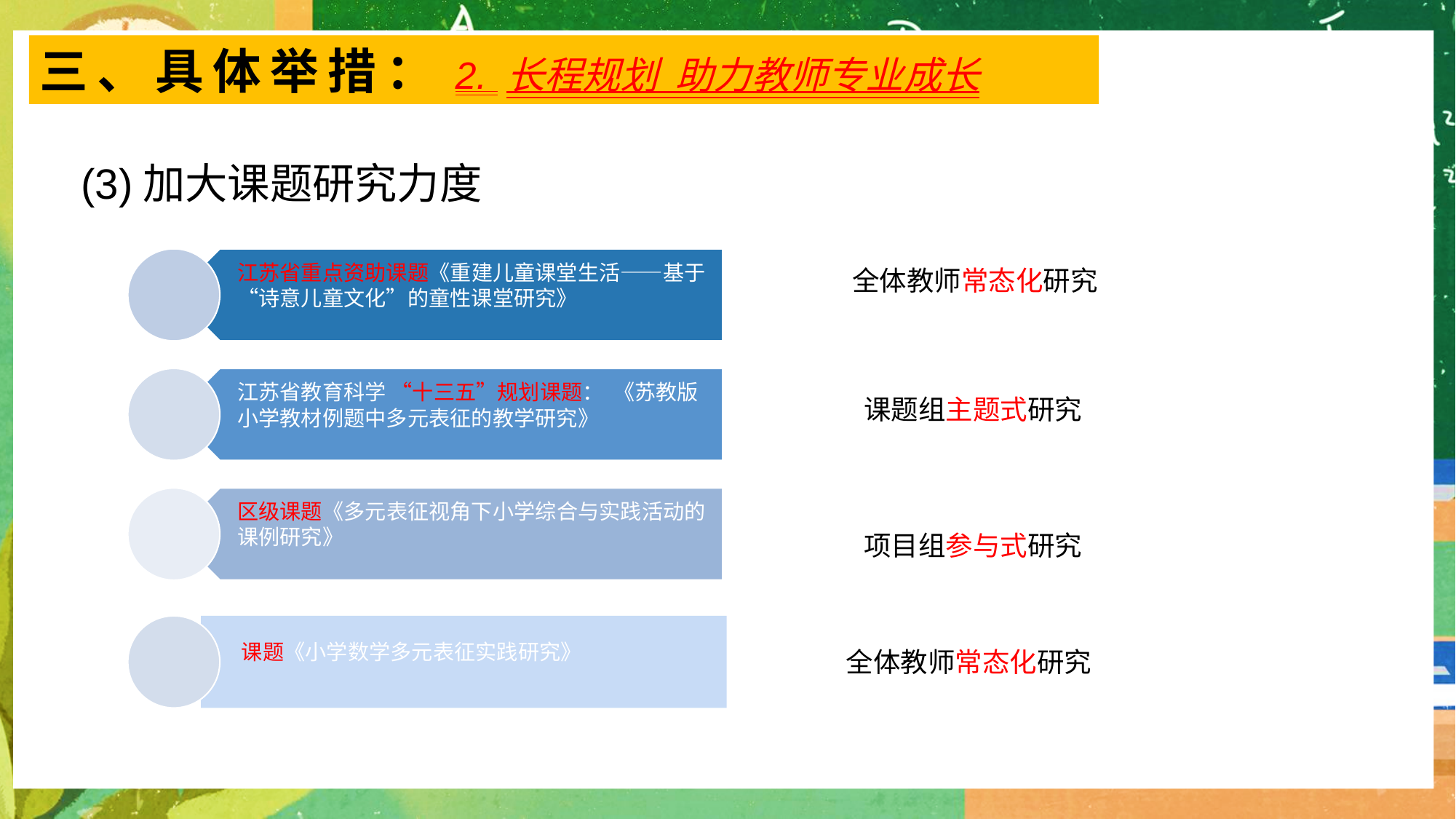

三、具体举措：2. 长程规划  助力教师专业成长
(3)加大课题研究力度
江苏省重点资助课题《重建儿童课堂生活——基于“诗意儿童文化”的童性课堂研究》

江苏省教育科学 “十三五”规划课题：  《苏教版小学教材例题中多元表征的教学研究》

区级课题《多元表征视角下小学综合与实践活动的课例研究》

全体教师常态化研究
课题组主题式研究
项目组参与式研究

课题《小学数学多元表征实践研究》

全体教师常态化研究